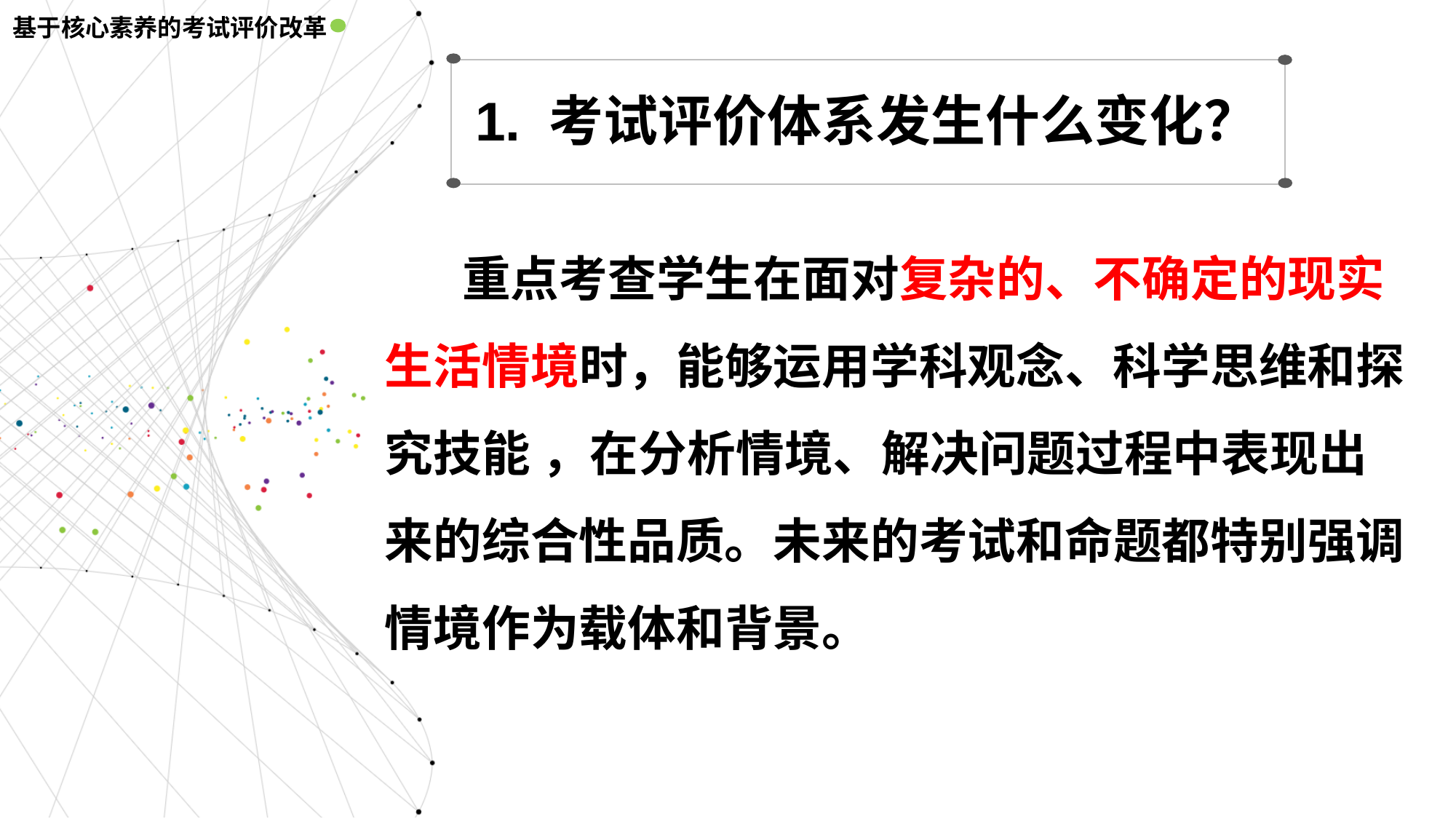

基于核心素养的考试评价改革

1. 考试评价体系发生什么变化？

重点考查学生在面对复杂的、不确定的现实生活情境时，能够运用学科观念、科学思维和探究技能 ，在分析情境、解决问题过程中表现出来的综合性品质。未来的考试和命题都特别强调情境作为载体和背景。